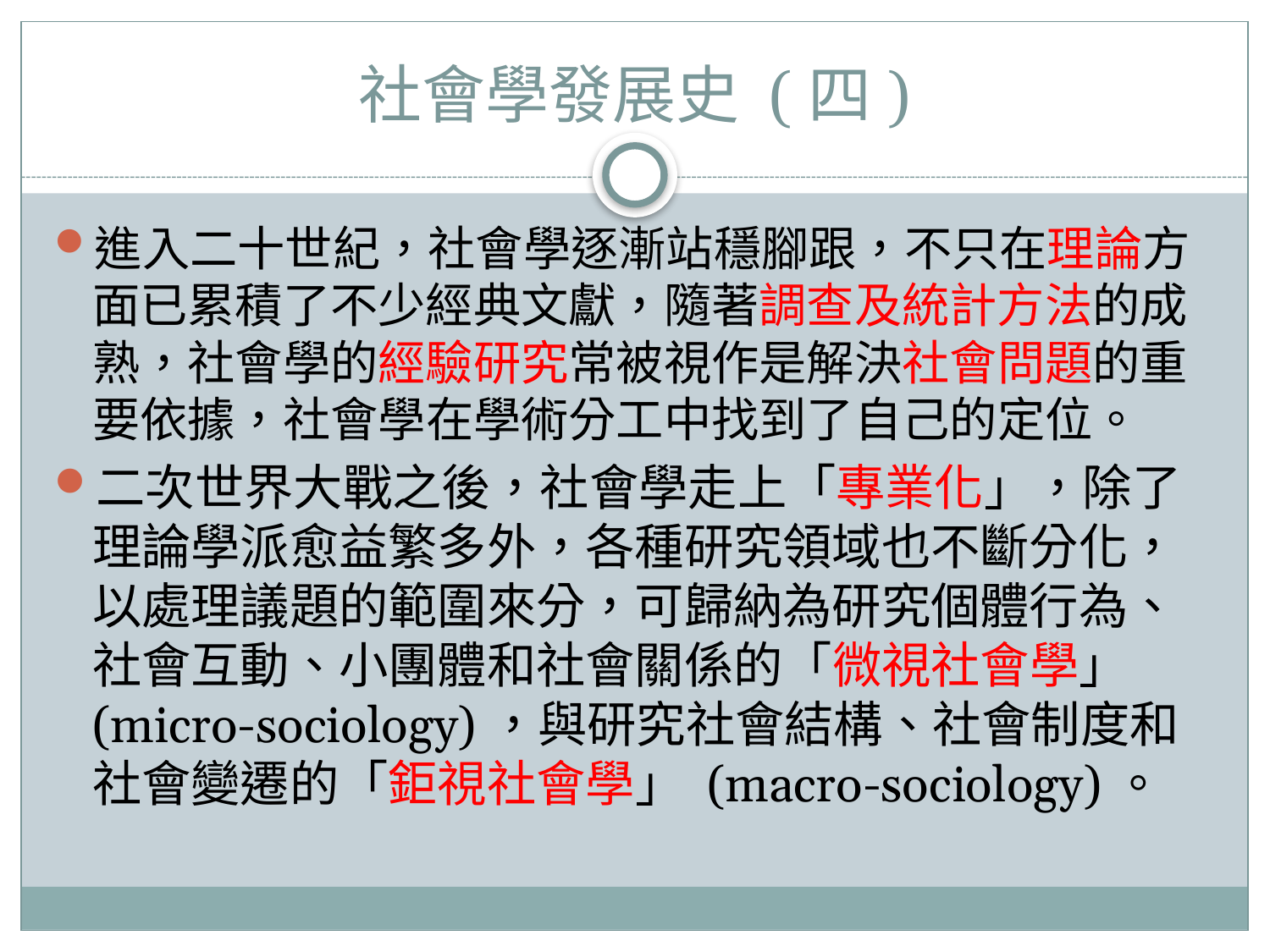

# 社會學發展史 (四)
進入二十世紀，社會學逐漸站穩腳跟，不只在理論方面已累積了不少經典文獻，隨著調查及統計方法的成熟，社會學的經驗研究常被視作是解決社會問題的重要依據，社會學在學術分工中找到了自己的定位。
二次世界大戰之後，社會學走上「專業化」，除了理論學派愈益繁多外，各種研究領域也不斷分化，以處理議題的範圍來分，可歸納為研究個體行為、社會互動、小團體和社會關係的「微視社會學」(micro-sociology)，與研究社會結構、社會制度和社會變遷的「鉅視社會學」 (macro-sociology)。